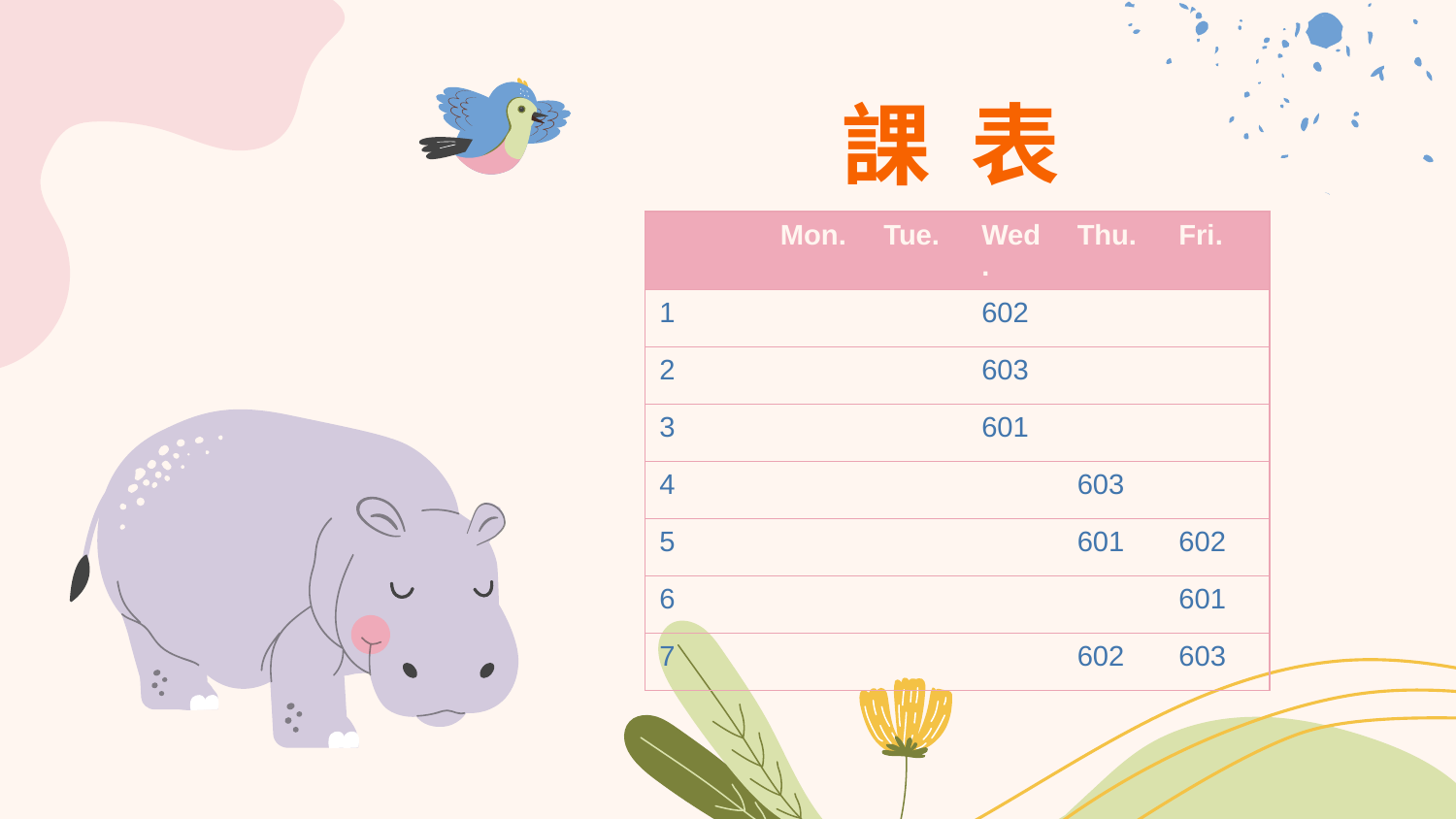

# 課  表
|  | Mon. | Tue. | Wed. | Thu. | Fri. |
| --- | --- | --- | --- | --- | --- |
| 1 |  |  | 602 |  |  |
| 2 |  |  | 603 |  |  |
| 3 |  |  | 601 |  |  |
| 4 |  |  |  | 603 |  |
| 5 |  |  |  | 601 | 602 |
| 6 |  |  |  |  | 601 |
| 7 |  |  |  | 602 | 603 |